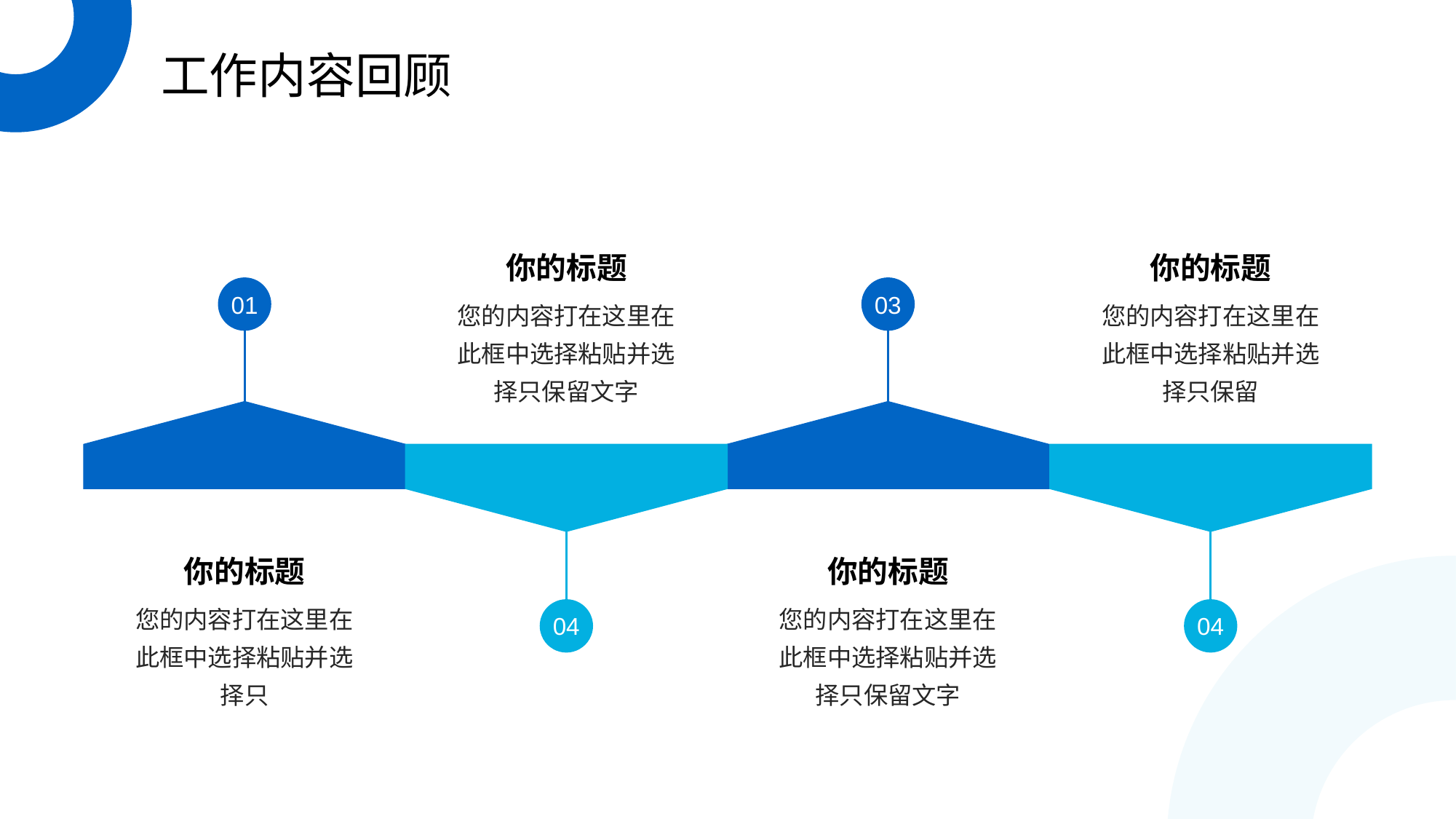

# 工作内容回顾
你的标题
您的内容打在这里在此框中选择粘贴并选择只保留文字

04
你的标题
您的内容打在这里在此框中选择粘贴并选择只保留

04

01
你的标题
您的内容打在这里在此框中选择粘贴并选择只

03
你的标题
您的内容打在这里在此框中选择粘贴并选择只保留文字